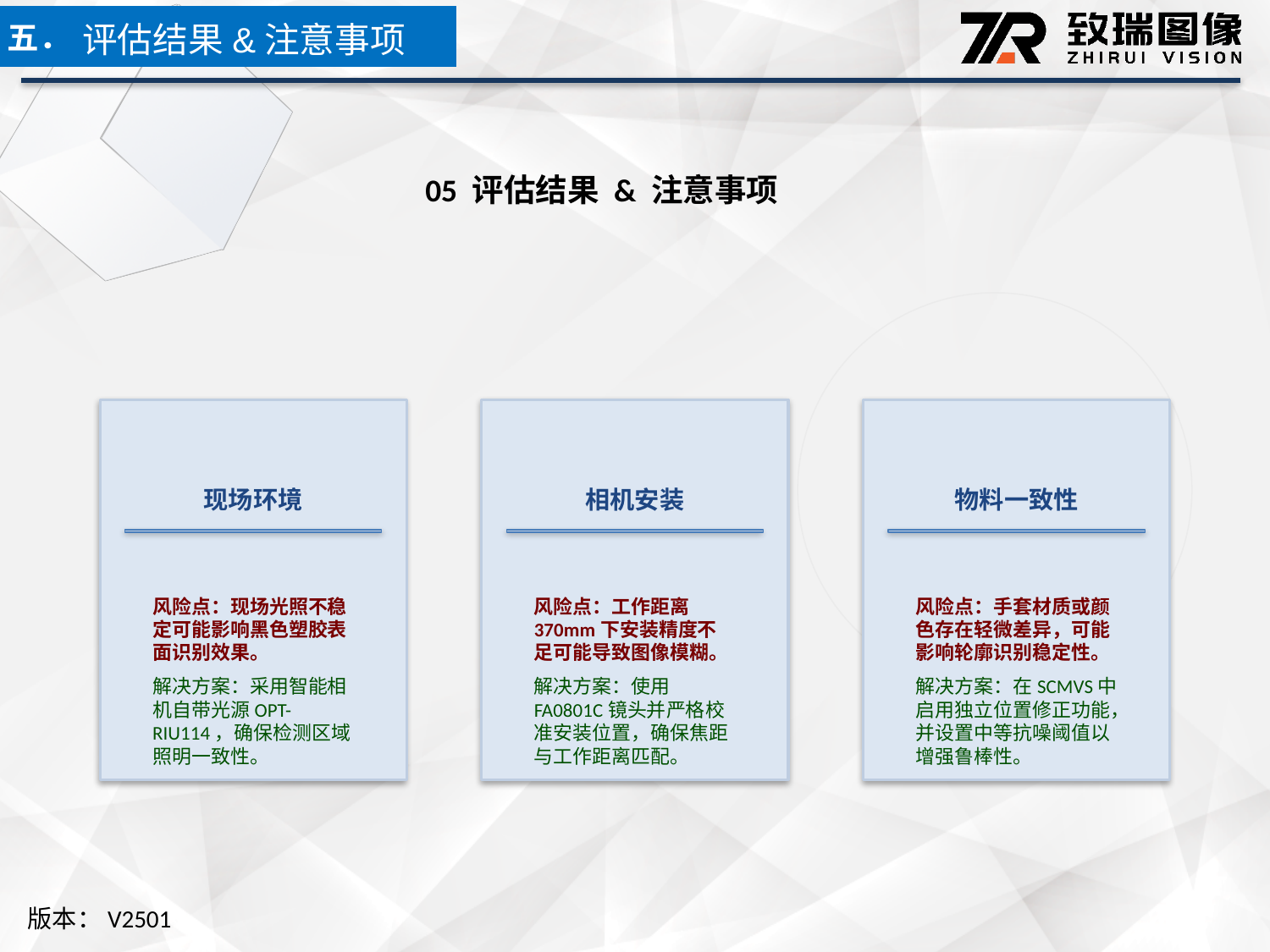

五．
评估结果&注意事项

05 评估结果 & 注意事项

现场环境

相机安装

物料一致性

风险点：现场光照不稳定可能影响黑色塑胶表面识别效果。
解决方案：采用智能相机自带光源OPT-RIU114，确保检测区域照明一致性。

风险点：工作距离370mm下安装精度不足可能导致图像模糊。
解决方案：使用FA0801C镜头并严格校准安装位置，确保焦距与工作距离匹配。

风险点：手套材质或颜色存在轻微差异，可能影响轮廓识别稳定性。
解决方案：在SCMVS中启用独立位置修正功能，并设置中等抗噪阈值以增强鲁棒性。